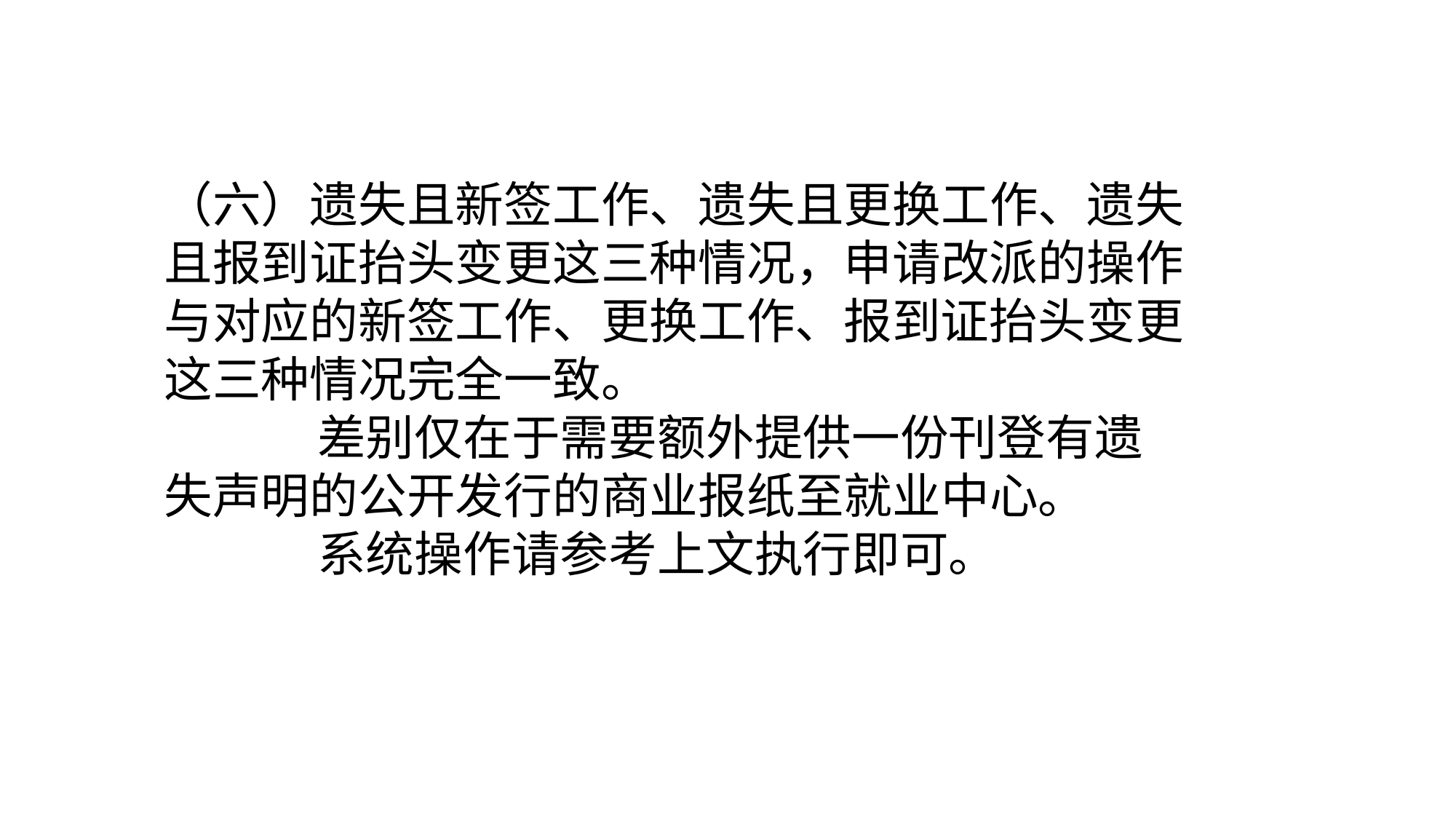

（六）遗失且新签工作、遗失且更换工作、遗失且报到证抬头变更这三种情况，申请改派的操作与对应的新签工作、更换工作、报到证抬头变更这三种情况完全一致。
             差别仅在于需要额外提供一份刊登有遗失声明的公开发行的商业报纸至就业中心。
             系统操作请参考上文执行即可。